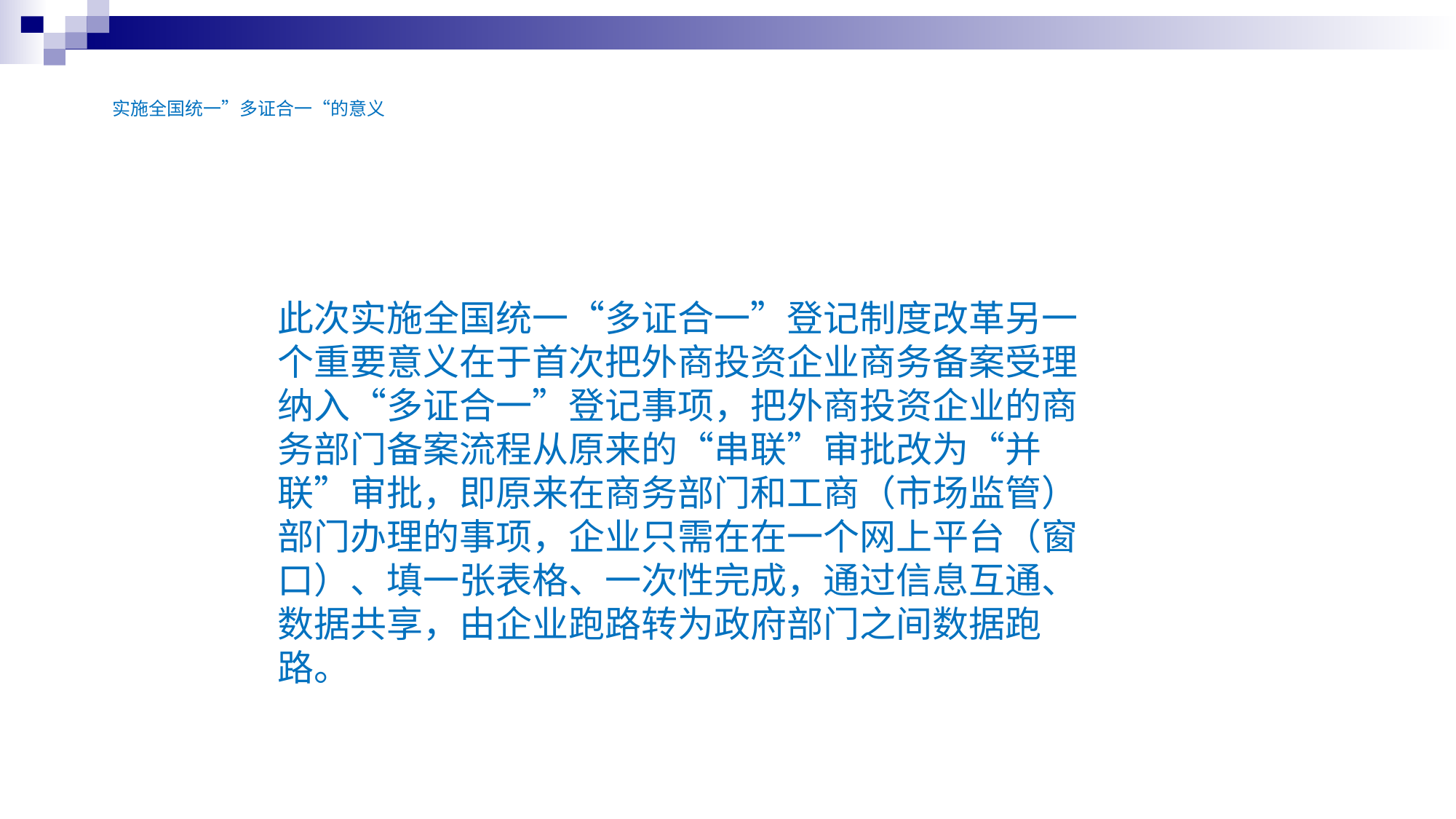

实施全国统一”多证合一“的意义
此次实施全国统一“多证合一”登记制度改革另一个重要意义在于首次把外商投资企业商务备案受理纳入“多证合一”登记事项，把外商投资企业的商务部门备案流程从原来的“串联”审批改为“并联”审批，即原来在商务部门和工商（市场监管）部门办理的事项，企业只需在在一个网上平台（窗口）、填一张表格、一次性完成，通过信息互通、数据共享，由企业跑路转为政府部门之间数据跑路。